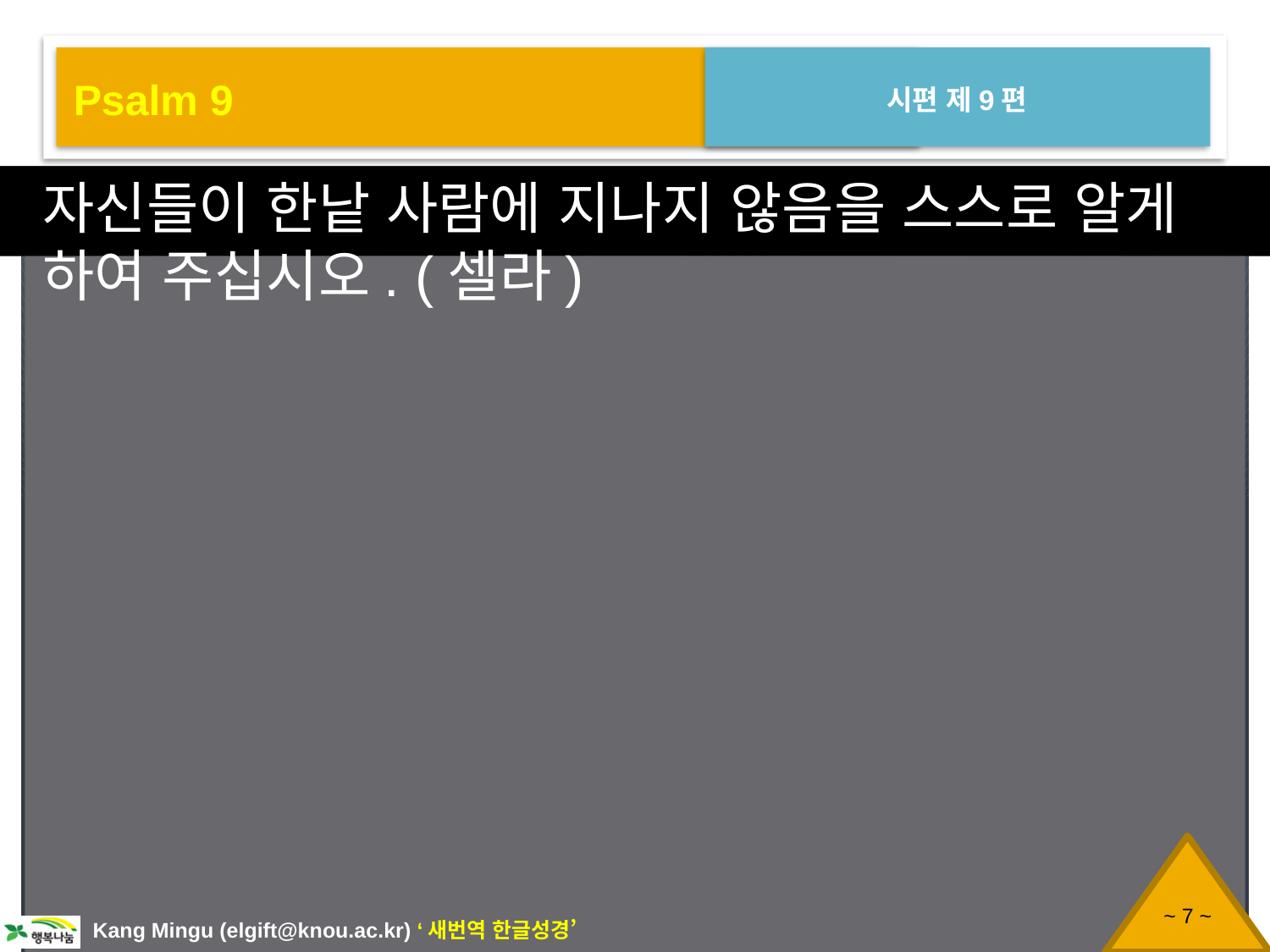

Psalm 9
시편 제9편
자신들이 한낱 사람에 지나지 않음을 스스로 알게 하여 주십시오. (셀라)